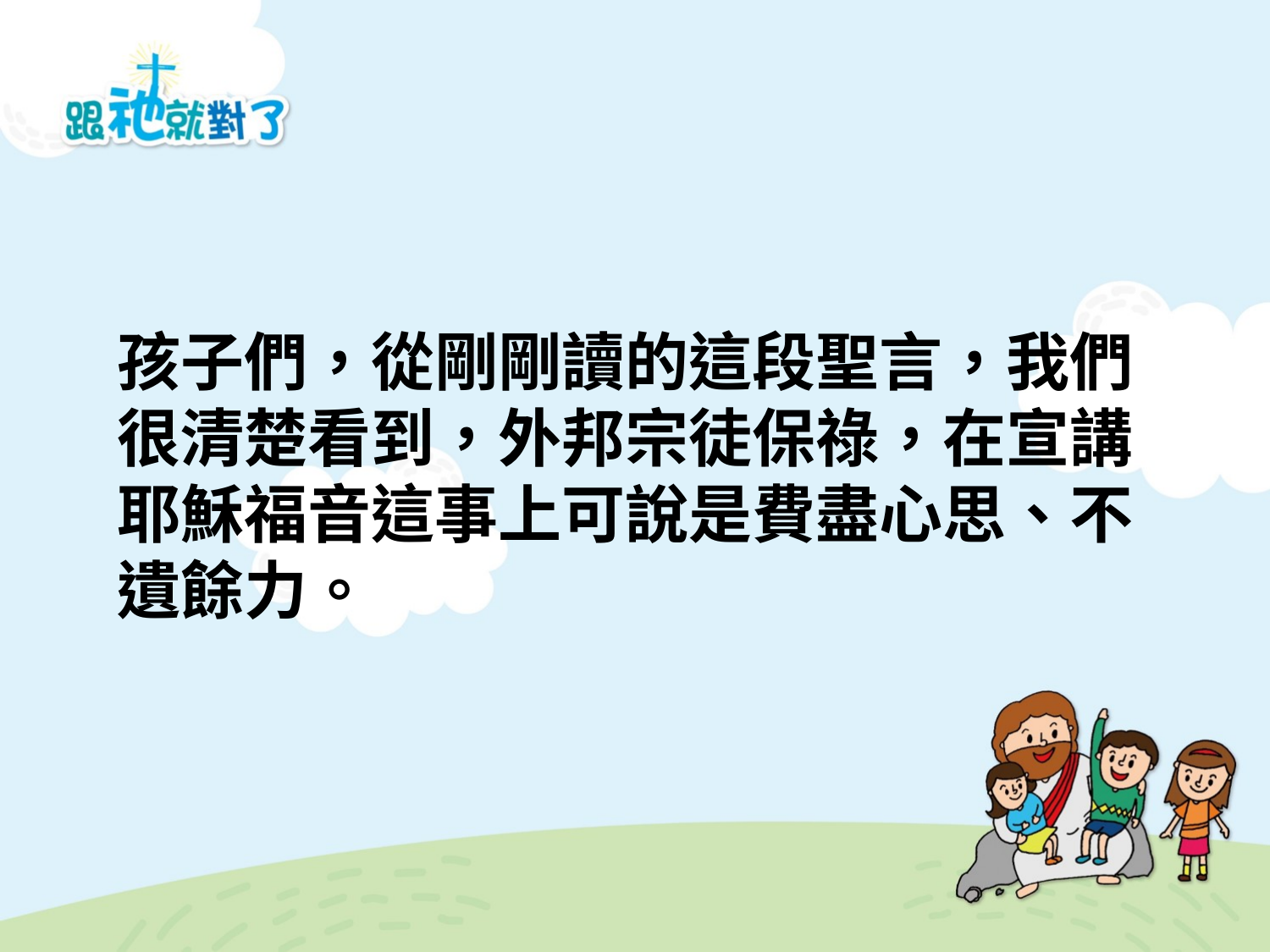

孩子們，從剛剛讀的這段聖言，我們很清楚看到，外邦宗徒保祿，在宣講耶穌福音這事上可說是費盡心思、不遺餘力。